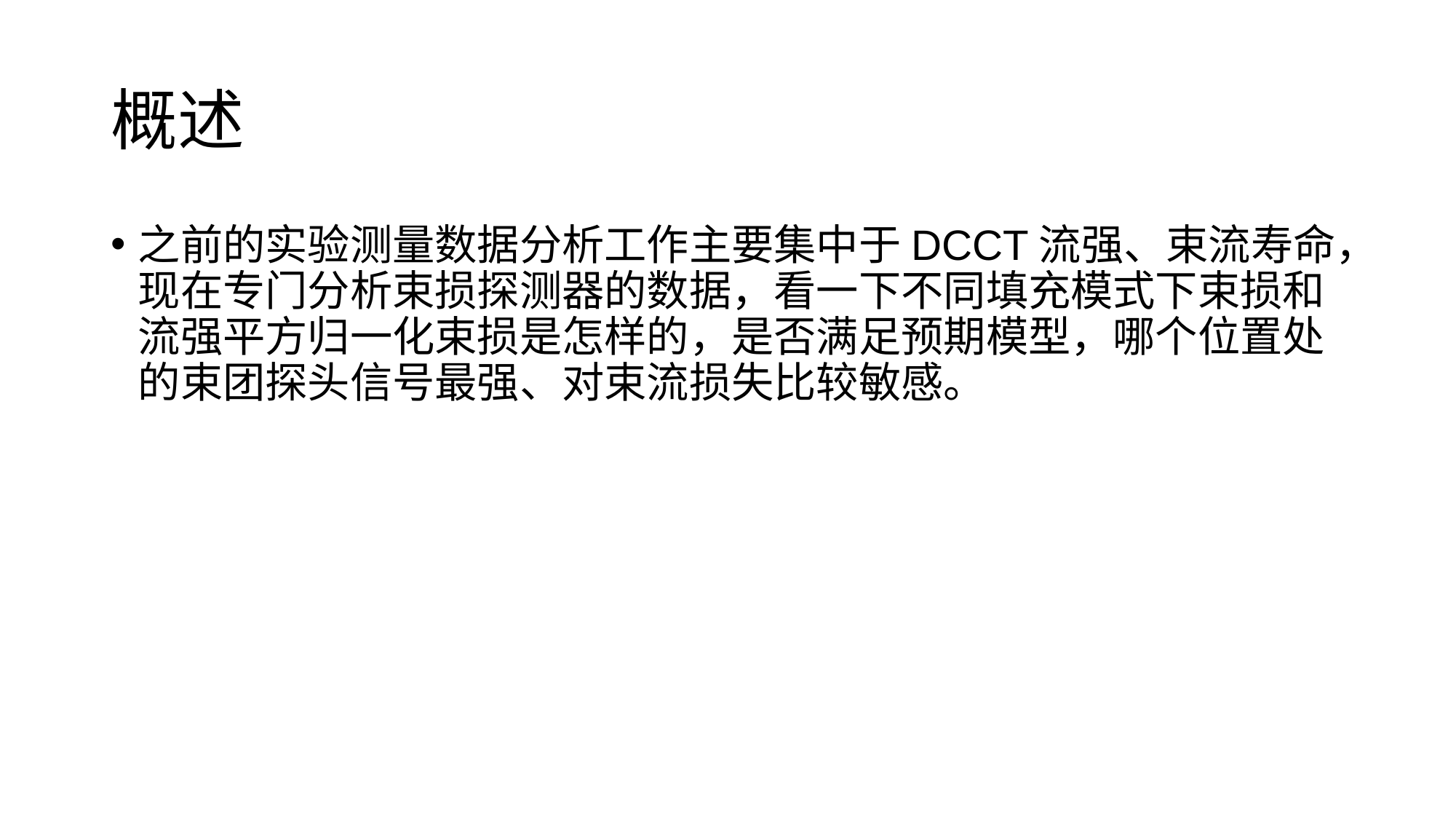

# 概述
之前的实验测量数据分析工作主要集中于DCCT流强、束流寿命，现在专门分析束损探测器的数据，看一下不同填充模式下束损和流强平方归一化束损是怎样的，是否满足预期模型，哪个位置处的束团探头信号最强、对束流损失比较敏感。